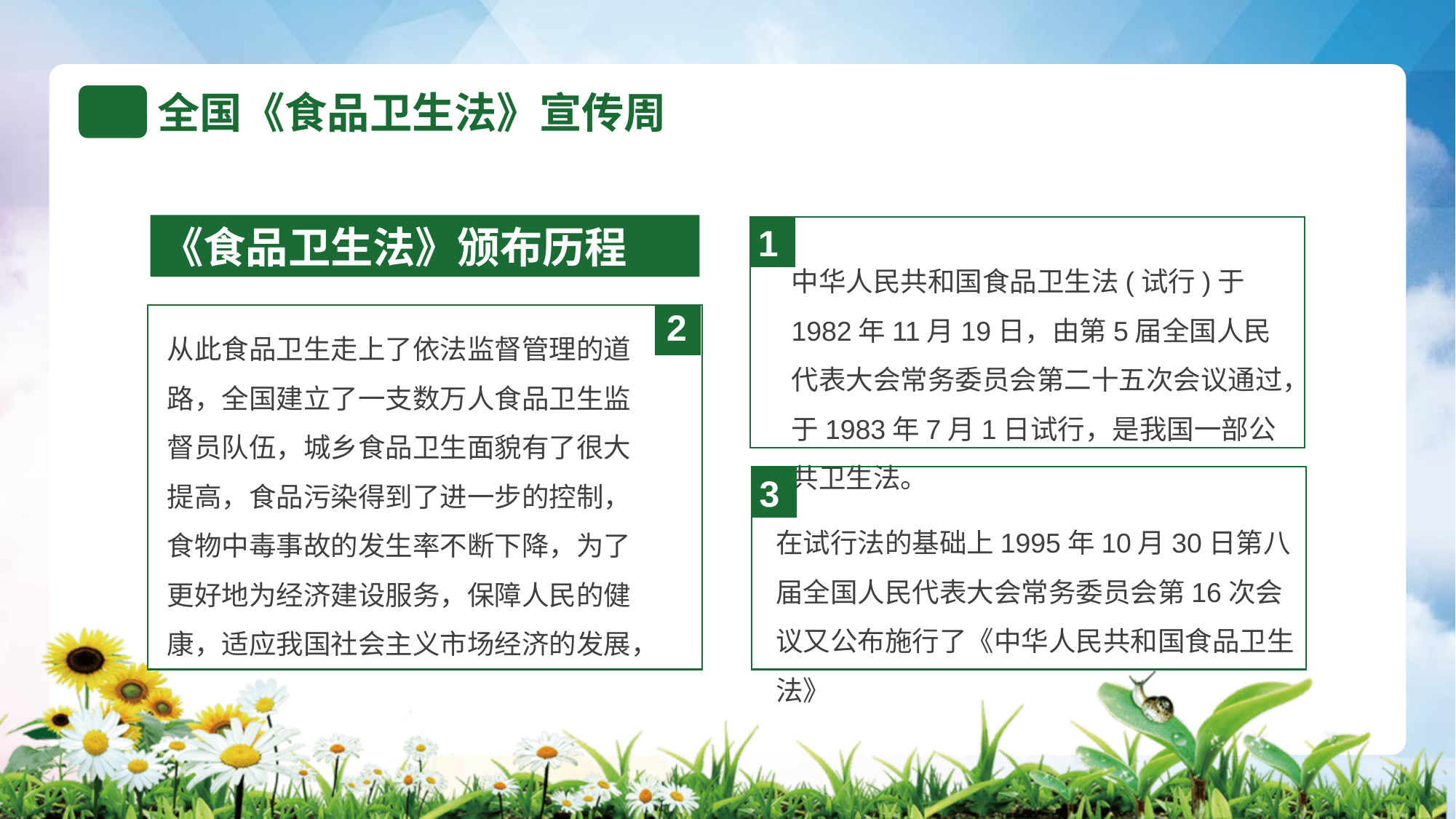

《食品卫生法》颁布历程
1

中华人民共和国食品卫生法(试行)于1982年11月19日，由第5届全国人民代表大会常务委员会第二十五次会议通过，于1983年7月1日试行，是我国一部公共卫生法。

2

从此食品卫生走上了依法监督管理的道路，全国建立了一支数万人食品卫生监督员队伍，城乡食品卫生面貌有了很大提高，食品污染得到了进一步的控制，食物中毒事故的发生率不断下降，为了更好地为经济建设服务，保障人民的健康，适应我国社会主义市场经济的发展，

3

在试行法的基础上1995年10月30日第八届全国人民代表大会常务委员会第16次会议又公布施行了《中华人民共和国食品卫生法》